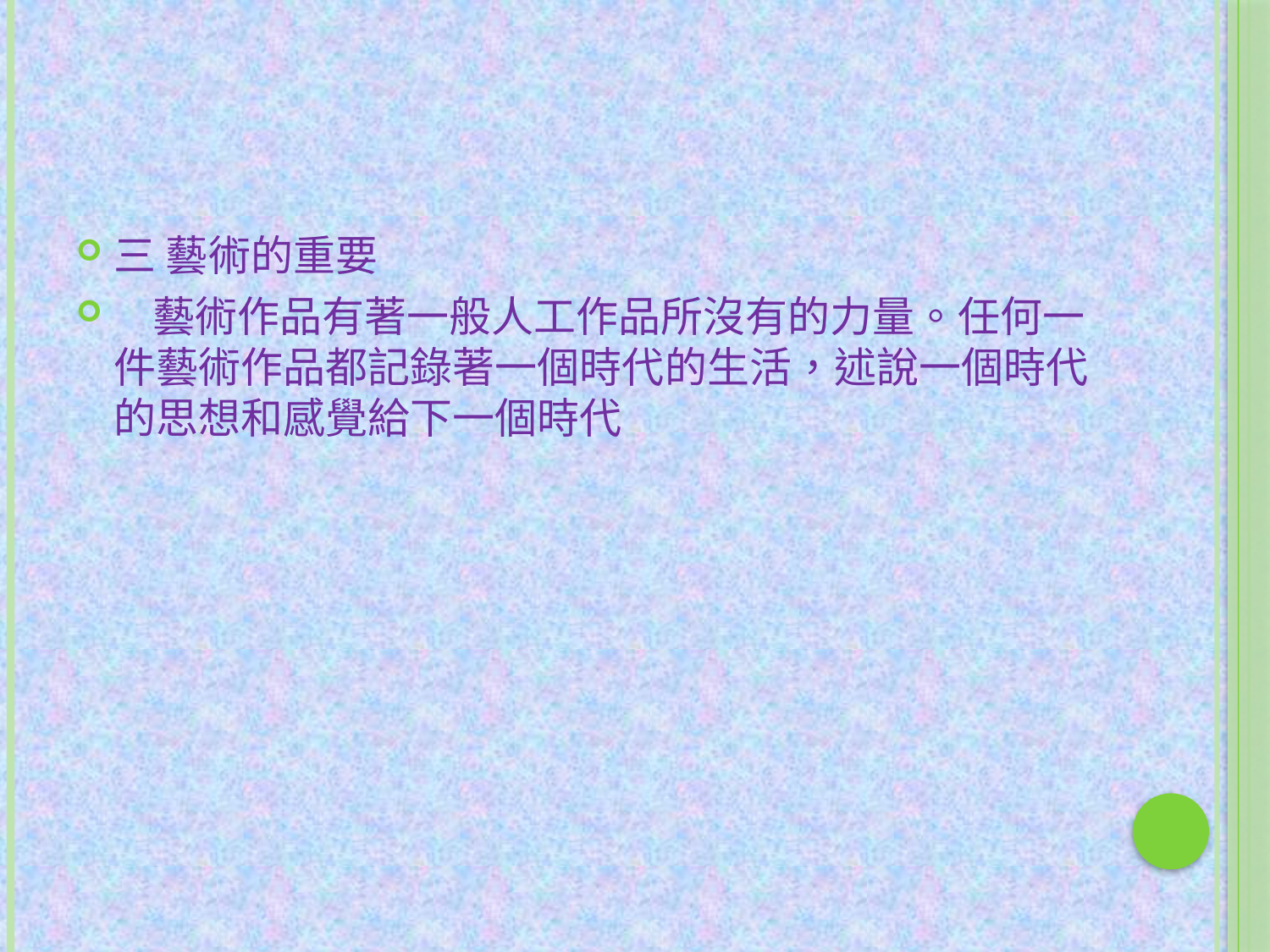

#
三 藝術的重要
   藝術作品有著一般人工作品所沒有的力量。任何一件藝術作品都記錄著一個時代的生活，述說一個時代的思想和感覺給下一個時代